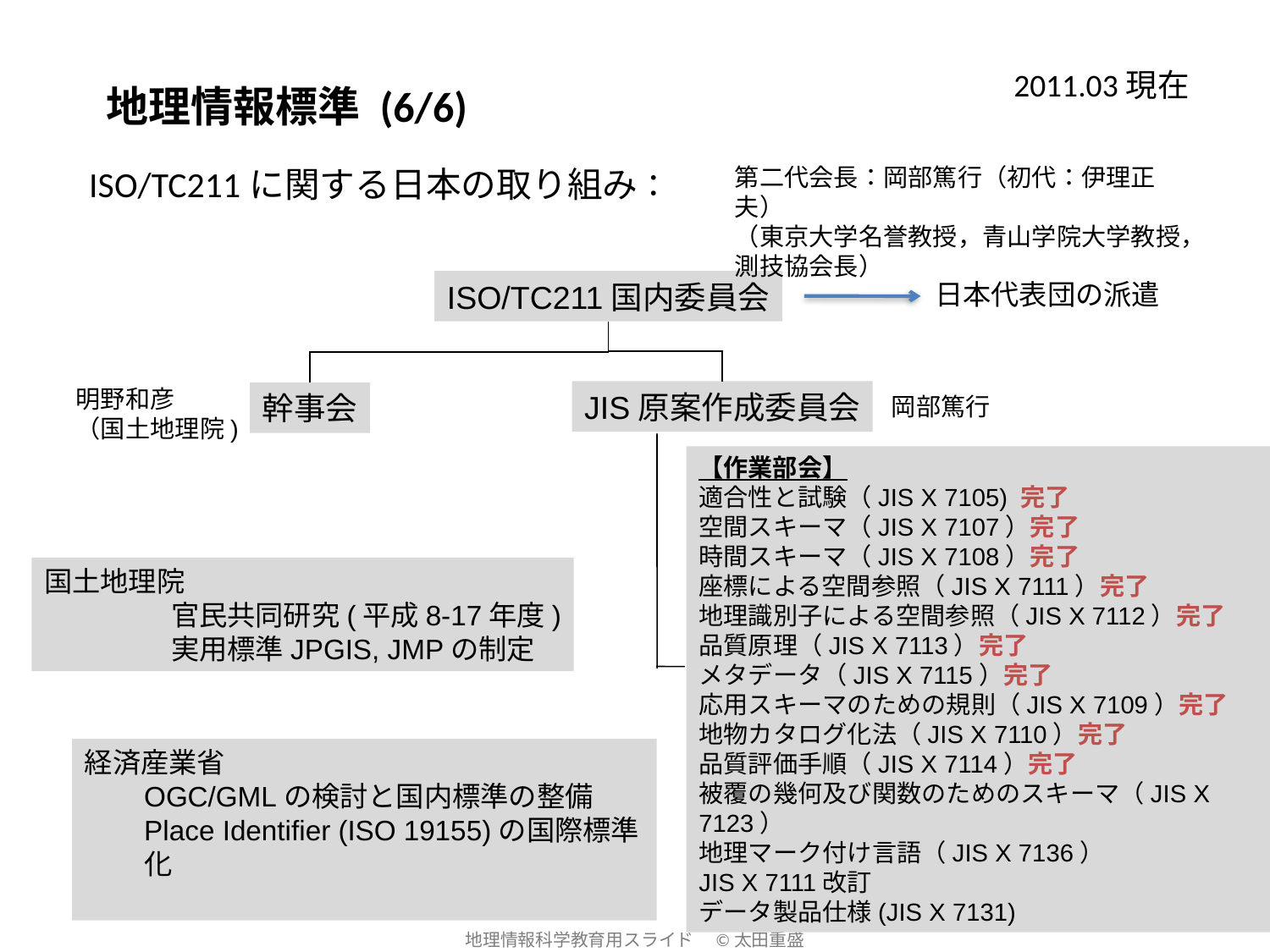

2011.03現在
地理情報標準 (6/6)
ISO/TC211に関する日本の取り組み：
第二代会長：岡部篤行（初代：伊理正夫）
（東京大学名誉教授，青山学院大学教授，測技協会長）

日本代表団の派遣
ISO/TC211国内委員会
明野和彦
（国土地理院)
JIS原案作成委員会
幹事会
岡部篤行

【作業部会】
適合性と試験（JIS X 7105) 完了
空間スキーマ（JIS X 7107）完了
時間スキーマ（JIS X 7108）完了
座標による空間参照（JIS X 7111）完了
地理識別子による空間参照（JIS X 7112）完了
品質原理（JIS X 7113）完了
メタデータ（JIS X 7115）完了
応用スキーマのための規則（JIS X 7109）完了
地物カタログ化法（JIS X 7110）完了
品質評価手順（JIS X 7114）完了
被覆の幾何及び関数のためのスキーマ（JIS X 7123）
地理マーク付け言語（JIS X 7136）
JIS X 7111改訂
データ製品仕様(JIS X 7131)
国土地理院
	官民共同研究(平成8-17年度)
	実用標準JPGIS, JMPの制定

経済産業省
	OGC/GMLの検討と国内標準の整備
	Place Identifier (ISO 19155)の国際標準化